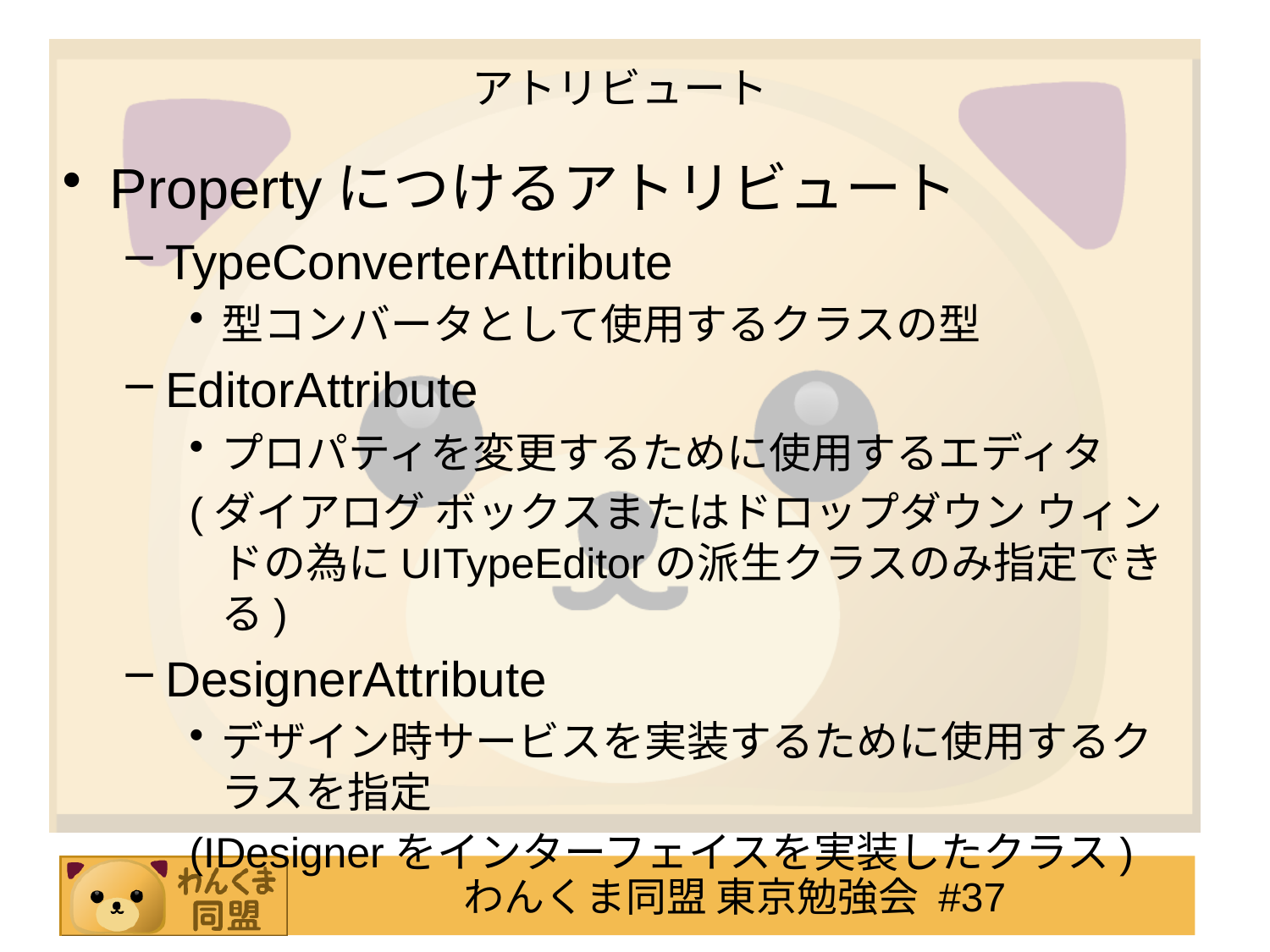

# アトリビュート
Propertyにつけるアトリビュート
TypeConverterAttribute
型コンバータとして使用するクラスの型
EditorAttribute
プロパティを変更するために使用するエディタ
(ダイアログ ボックスまたはドロップダウン ウィンドの為にUITypeEditorの派生クラスのみ指定できる)
DesignerAttribute
デザイン時サービスを実装するために使用するクラスを指定
(IDesignerをインターフェイスを実装したクラス)